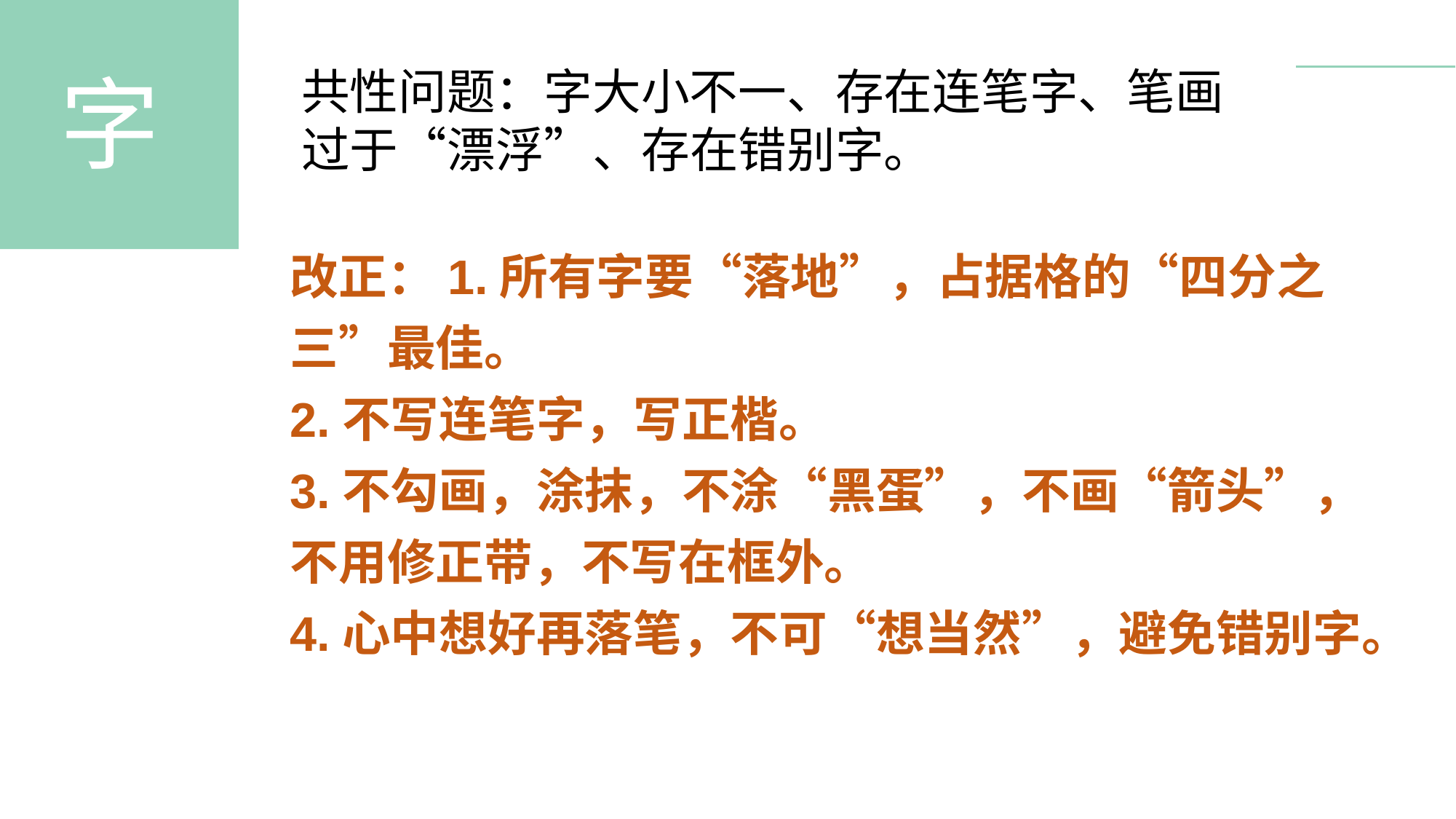

共性问题：字大小不一、存在连笔字、笔画过于“漂浮”、存在错别字。
字
改正：1.所有字要“落地”，占据格的“四分之三”最佳。
2.不写连笔字，写正楷。
3.不勾画，涂抹，不涂“黑蛋”，不画“箭头”，不用修正带，不写在框外。
4.心中想好再落笔，不可“想当然”，避免错别字。